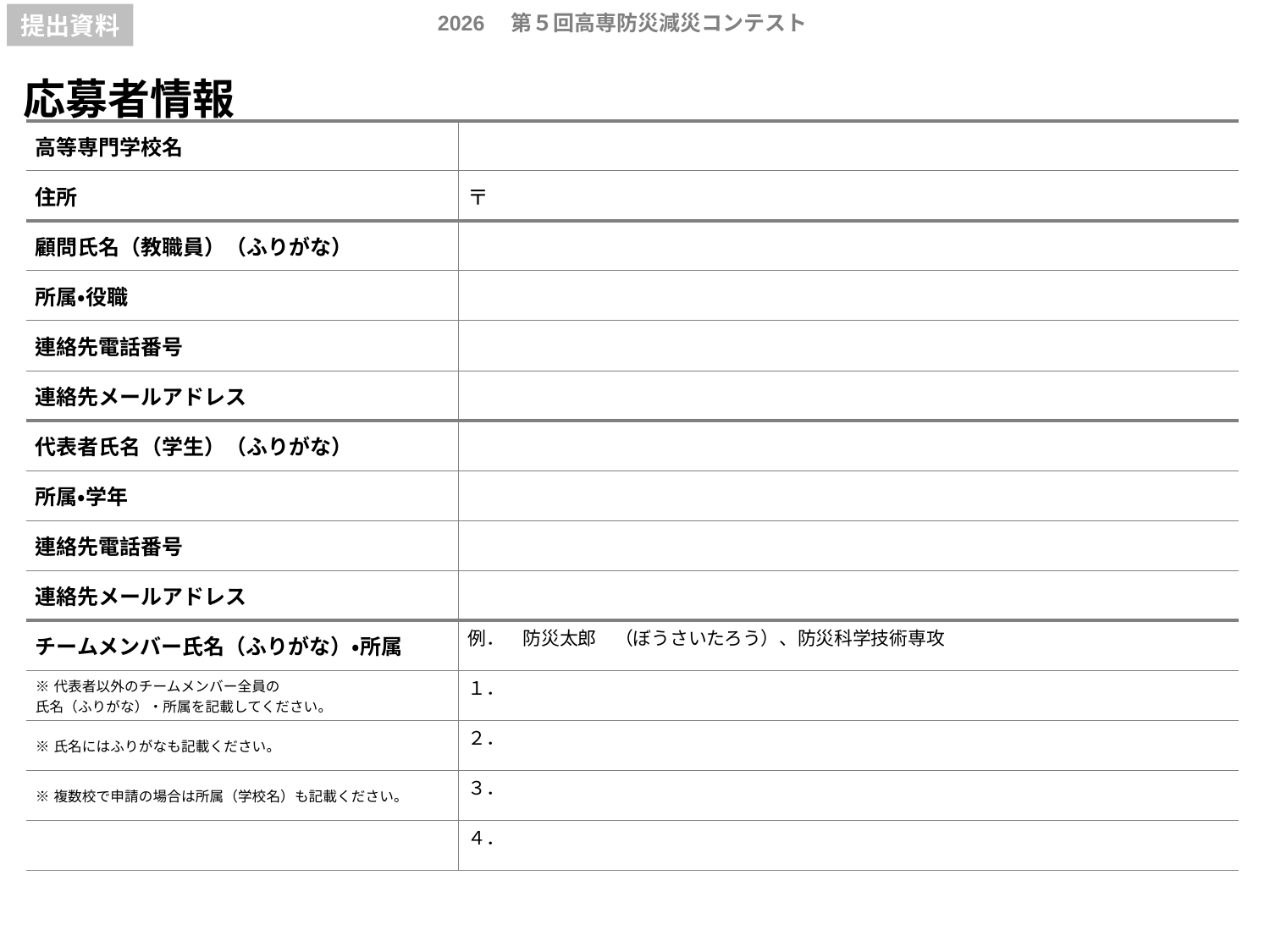

提出資料
応募者情報
| 高等専門学校名 |  |
| --- | --- |
| 住所 | 〒 |
| 顧問氏名（教職員）（ふりがな） |  |
| 所属・役職 |  |
| 連絡先電話番号 |  |
| 連絡先メールアドレス |  |
| 代表者氏名（学生）（ふりがな） |  |
| 所属・学年 |  |
| 連絡先電話番号 |  |
| 連絡先メールアドレス |  |
| チームメンバー氏名（ふりがな）・所属 | 例．　防災太郎　（ぼうさいたろう）、防災科学技術専攻 |
| ※代表者以外のチームメンバー全員の 氏名（ふりがな）・所属を記載してください。 | １． |
| ※氏名にはふりがなも記載ください。 | ２． |
| ※複数校で申請の場合は所属（学校名）も記載ください。 | ３． |
|  | ４． |